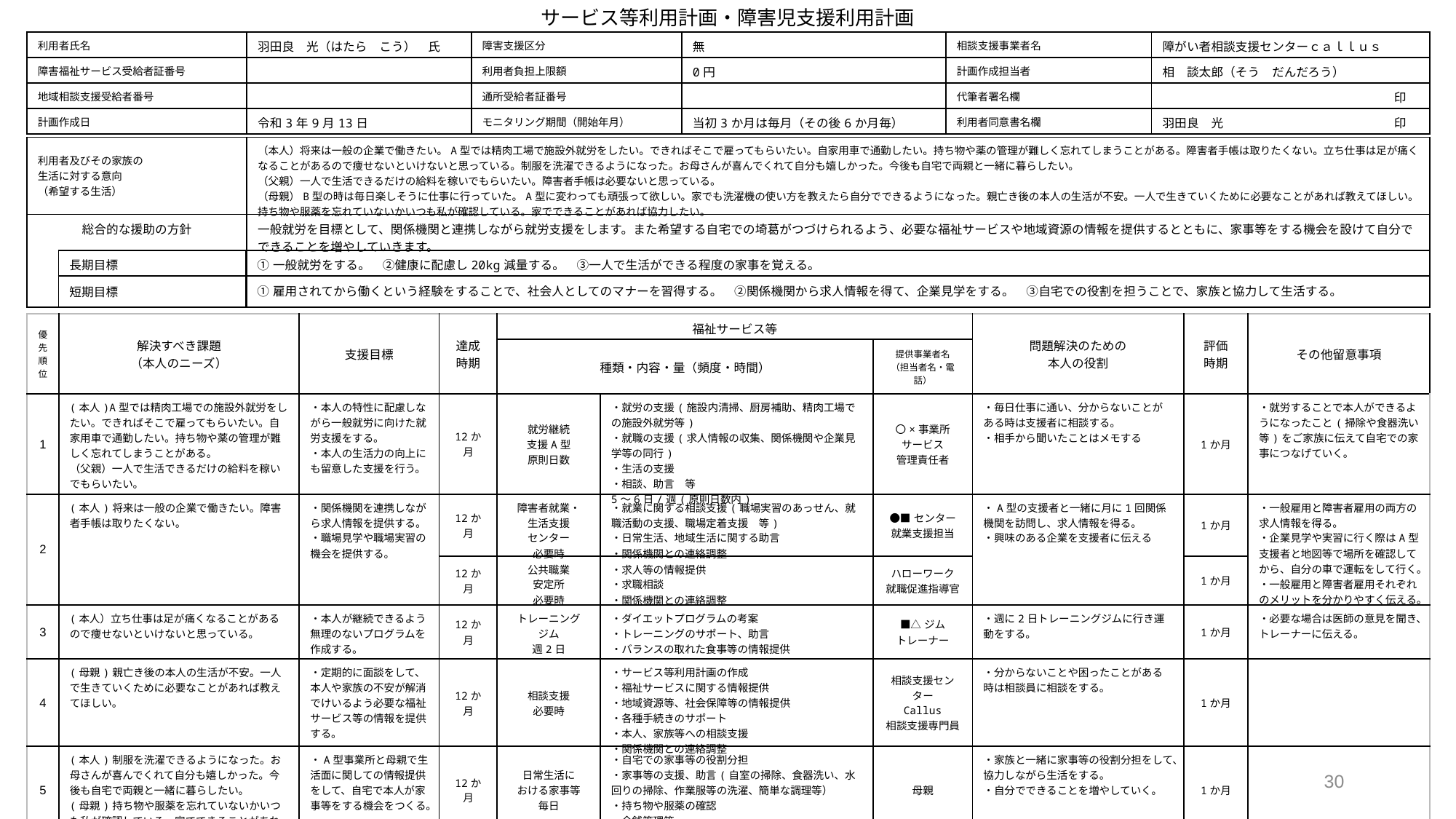

サービス等利用計画・障害児支援利用計画
| 利用者氏名 | 羽田良　光（はたら　こう）　氏 | 障害支援区分 | 無 | 相談支援事業者名 | 障がい者相談支援センターｃａｌｌｕｓ |
| --- | --- | --- | --- | --- | --- |
| 障害福祉サービス受給者証番号 |  | 利用者負担上限額 | 0円 | 計画作成担当者 | 相　談太郎（そう　だんだろう） |
| 地域相談支援受給者番号 |  | 通所受給者証番号 |  | 代筆者署名欄 | 印 |
| 計画作成日 | 令和3年9月13日 | モニタリング期間（開始年月） | 当初3か月は毎月（その後6か月毎） | 利用者同意書名欄 | 羽田良　光　　　　　　　　　　　　　　印 |

| 利用者及びその家族の 生活に対する意向 （希望する生活） | （本人）将来は一般の企業で働きたい。A型では精肉工場で施設外就労をしたい。できればそこで雇ってもらいたい。自家用車で通勤したい。持ち物や薬の管理が難しく忘れてしまうことがある。障害者手帳は取りたくない。立ち仕事は足が痛くなることがあるので痩せないといけないと思っている。制服を洗濯できるようになった。お母さんが喜んでくれて自分も嬉しかった。今後も自宅で両親と一緒に暮らしたい。 （父親）一人で生活できるだけの給料を稼いでもらいたい。障害者手帳は必要ないと思っている。 （母親）B型の時は毎日楽しそうに仕事に行っていた。A型に変わっても頑張って欲しい。家でも洗濯機の使い方を教えたら自分でできるようになった。親亡き後の本人の生活が不安。一人で生きていくために必要なことがあれば教えてほしい。持ち物や服薬を忘れていないかいつも私が確認している。家でできることがあれば協力したい。 |
| --- | --- |
| 総合的な援助の方針 | 一般就労を目標として、関係機関と連携しながら就労支援をします。また希望する自宅での埼葛がつづけられるよう、必要な福祉サービスや地域資源の情報を提供するとともに、家事等をする機会を設けて自分でできることを増やしていきます。 |
| 長期目標 | ①一般就労をする。　②健康に配慮し20kg減量する。　③一人で生活ができる程度の家事を覚える。 |
| --- | --- |
| 短期目標 | ①雇用されてから働くという経験をすることで、社会人としてのマナーを習得する。　②関係機関から求人情報を得て、企業見学をする。　③自宅での役割を担うことで、家族と協力して生活する。 |
| 優先順位 | 解決すべき課題 （本人のニーズ） | 支援目標 | 達成 時期 | 福祉サービス等 |  |  | 問題解決のための 本人の役割 | 評価 時期 | その他留意事項 |
| --- | --- | --- | --- | --- | --- | --- | --- | --- | --- |
|  |  |  |  | 種類・内容・量（頻度・時間） |  | 提供事業者名 （担当者名・電話） |  |  |  |
| 1 | (本人)A型では精肉工場での施設外就労をしたい。できればそこで雇ってもらいたい。自家用車で通勤したい。持ち物や薬の管理が難しく忘れてしまうことがある。 （父親）一人で生活できるだけの給料を稼いでもらいたい。 | ・本人の特性に配慮しながら一般就労に向けた就労支援をする。 ・本人の生活力の向上にも留意した支援を行う。 | 12か月 | 就労継続 支援A型 原則日数 | ・就労の支援(施設内清掃、厨房補助、精肉工場での施設外就労等) ・就職の支援(求人情報の収集、関係機関や企業見学等の同行) ・生活の支援 ・相談、助言　等 5～6日/週(原則日数内) | 〇×事業所 サービス 管理責任者 | ・毎日仕事に通い、分からないことがある時は支援者に相談する。 ・相手から聞いたことはメモする | 1か月 | ・就労することで本人ができるようになったこと(掃除や食器洗い等)をご家族に伝えて自宅での家事につなげていく。 |
| 2 | (本人)将来は一般の企業で働きたい。障害者手帳は取りたくない。 | ・関係機関を連携しながら求人情報を提供する。 ・職場見学や職場実習の機会を提供する。 | 12か月 | 障害者就業・ 生活支援 センター 必要時 | ・就業に関する相談支援(職場実習のあっせん、就職活動の支援、職場定着支援　等) ・日常生活、地域生活に関する助言 ・関係機関との連絡調整 | ●■センター 就業支援担当 | ・A型の支援者と一緒に月に1回関係機関を訪問し、求人情報を得る。 ・興味のある企業を支援者に伝える | 1か月 | ・一般雇用と障害者雇用の両方の求人情報を得る。 ・企業見学や実習に行く際はA型支援者と地図等で場所を確認してから、自分の車で運転をして行く。 ・一般雇用と障害者雇用それぞれのメリットを分かりやすく伝える。 |
|  |  |  | 12か月 | 公共職業 安定所 必要時 | ・求人等の情報提供 ・求職相談 ・関係機関との連絡調整 | ハローワーク 就職促進指導官 |  | 1か月 |  |
| 3 | (本人）立ち仕事は足が痛くなることがあるので痩せないといけないと思っている。 | ・本人が継続できるよう無理のないプログラムを作成する。 | 12か月 | トレーニング ジム 週2日 | ・ダイエットプログラムの考案 ・トレーニングのサポート、助言 ・バランスの取れた食事等の情報提供 | ■△ジム トレーナー | ・週に2日トレーニングジムに行き運動をする。 | 1か月 | ・必要な場合は医師の意見を聞き、トレーナーに伝える。 |
| 4 | (母親)親亡き後の本人の生活が不安。一人で生きていくために必要なことがあれば教えてほしい。 | ・定期的に面談をして、本人や家族の不安が解消でけいるよう必要な福祉サービス等の情報を提供する。 | 12か月 | 相談支援 必要時 | ・サービス等利用計画の作成 ・福祉サービスに関する情報提供 ・地域資源等、社会保障等の情報提供 ・各種手続きのサポート ・本人、家族等への相談支援 ・関係機関との連絡調整 | 相談支援センター Callus 相談支援専門員 | ・分からないことや困ったことがある時は相談員に相談をする。 | 1か月 |  |
| 5 | (本人)制服を洗濯できるようになった。お母さんが喜んでくれて自分も嬉しかった。今後も自宅で両親と一緒に暮らしたい。 (母親)持ち物や服薬を忘れていないかいつも私が確認している。家でできることがあれば協力したい。 | ・A型事業所と母親で生活面に関しての情報提供をして、自宅で本人が家事等をする機会をつくる。 | 12か月 | 日常生活に おける家事等 毎日 | ・自宅での家事等の役割分担 ・家事等の支援、助言(自室の掃除、食器洗い、水回りの掃除、作業服等の洗濯、簡単な調理等） ・持ち物や服薬の確認 ・金銭管理等 | 母親 | ・家族と一緒に家事等の役割分担をして、協力しながら生活をする。 ・自分でできることを増やしていく。 | 1か月 |  |
30